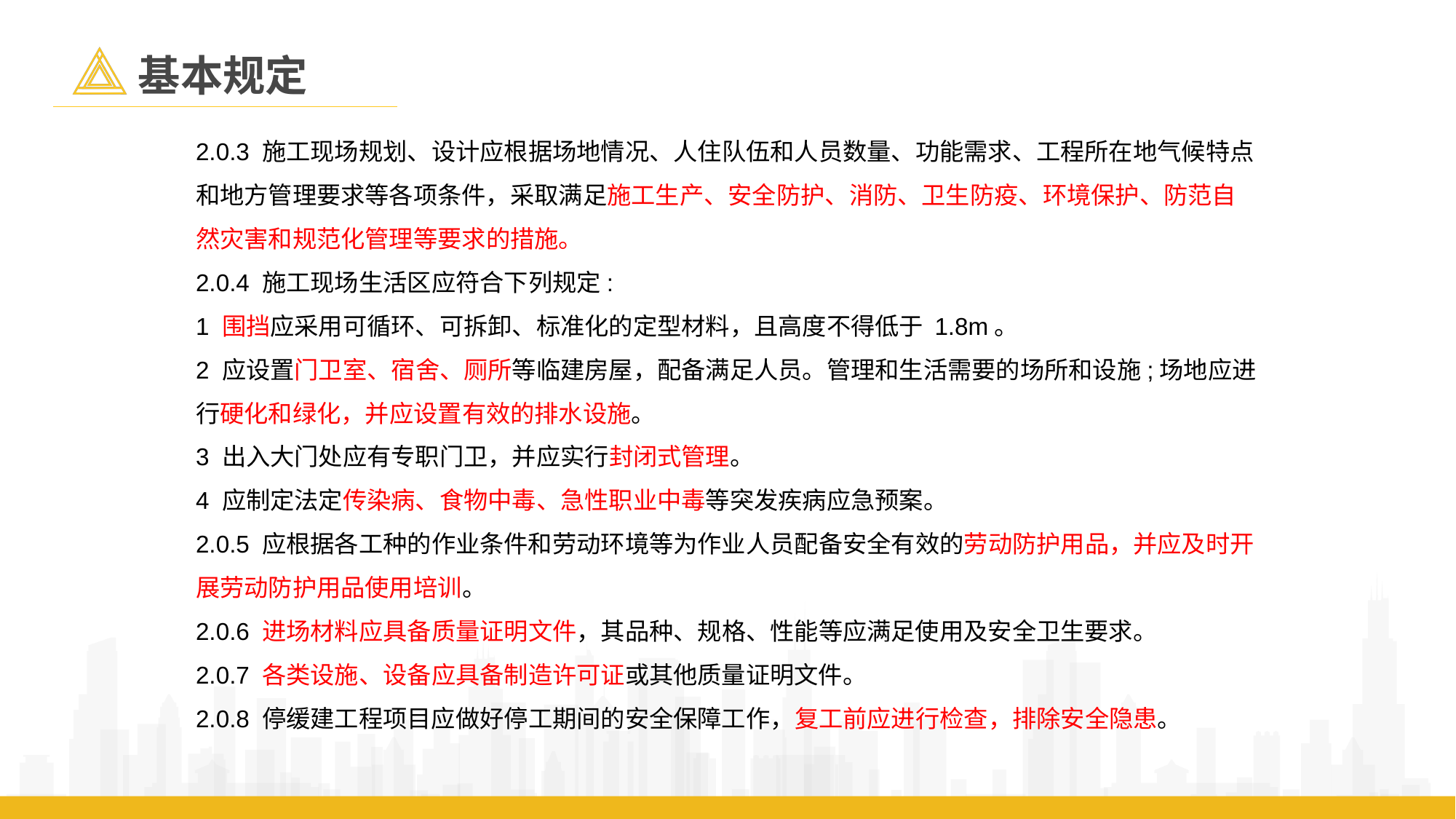

基本规定
2.0.3 施工现场规划、设计应根据场地情况、人住队伍和人员数量、功能需求、工程所在地气候特点和地方管理要求等各项条件，采取满足施工生产、安全防护、消防、卫生防疫、环境保护、防范自然灾害和规范化管理等要求的措施。
2.0.4 施工现场生活区应符合下列规定:
1 围挡应采用可循环、可拆卸、标准化的定型材料，且高度不得低于 1.8m。
2 应设置门卫室、宿舍、厕所等临建房屋，配备满足人员。管理和生活需要的场所和设施;场地应进行硬化和绿化，并应设置有效的排水设施。
3 出入大门处应有专职门卫，并应实行封闭式管理。
4 应制定法定传染病、食物中毒、急性职业中毒等突发疾病应急预案。
2.0.5 应根据各工种的作业条件和劳动环境等为作业人员配备安全有效的劳动防护用品，并应及时开展劳动防护用品使用培训。
2.0.6 进场材料应具备质量证明文件，其品种、规格、性能等应满足使用及安全卫生要求。
2.0.7 各类设施、设备应具备制造许可证或其他质量证明文件。
2.0.8 停缓建工程项目应做好停工期间的安全保障工作，复工前应进行检查，排除安全隐患。